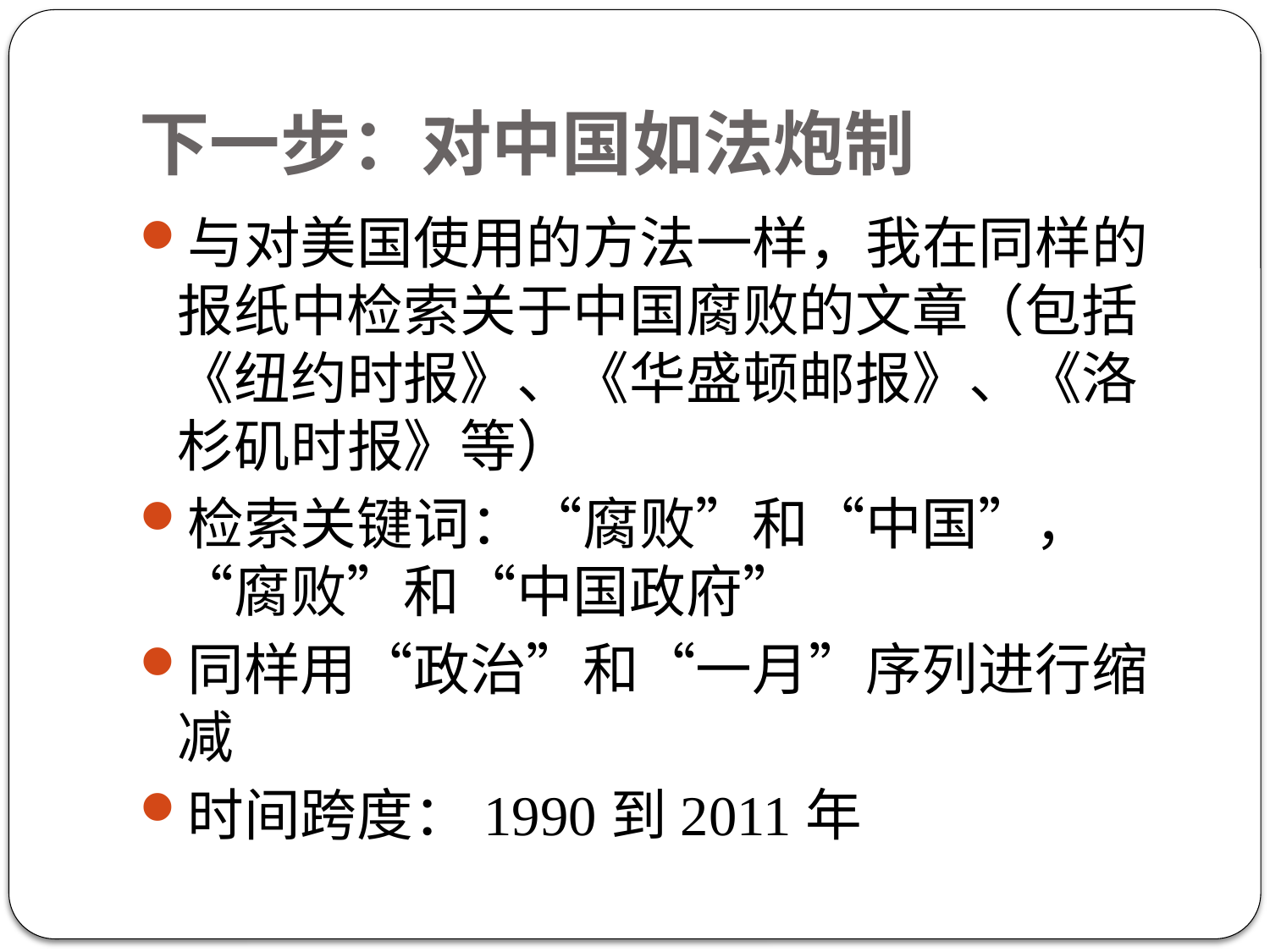

# 下一步：对中国如法炮制
与对美国使用的方法一样，我在同样的报纸中检索关于中国腐败的文章（包括《纽约时报》、《华盛顿邮报》、《洛杉矶时报》等）
检索关键词：“腐败”和“中国”，“腐败”和“中国政府”
同样用“政治”和“一月”序列进行缩减
时间跨度：1990到2011年